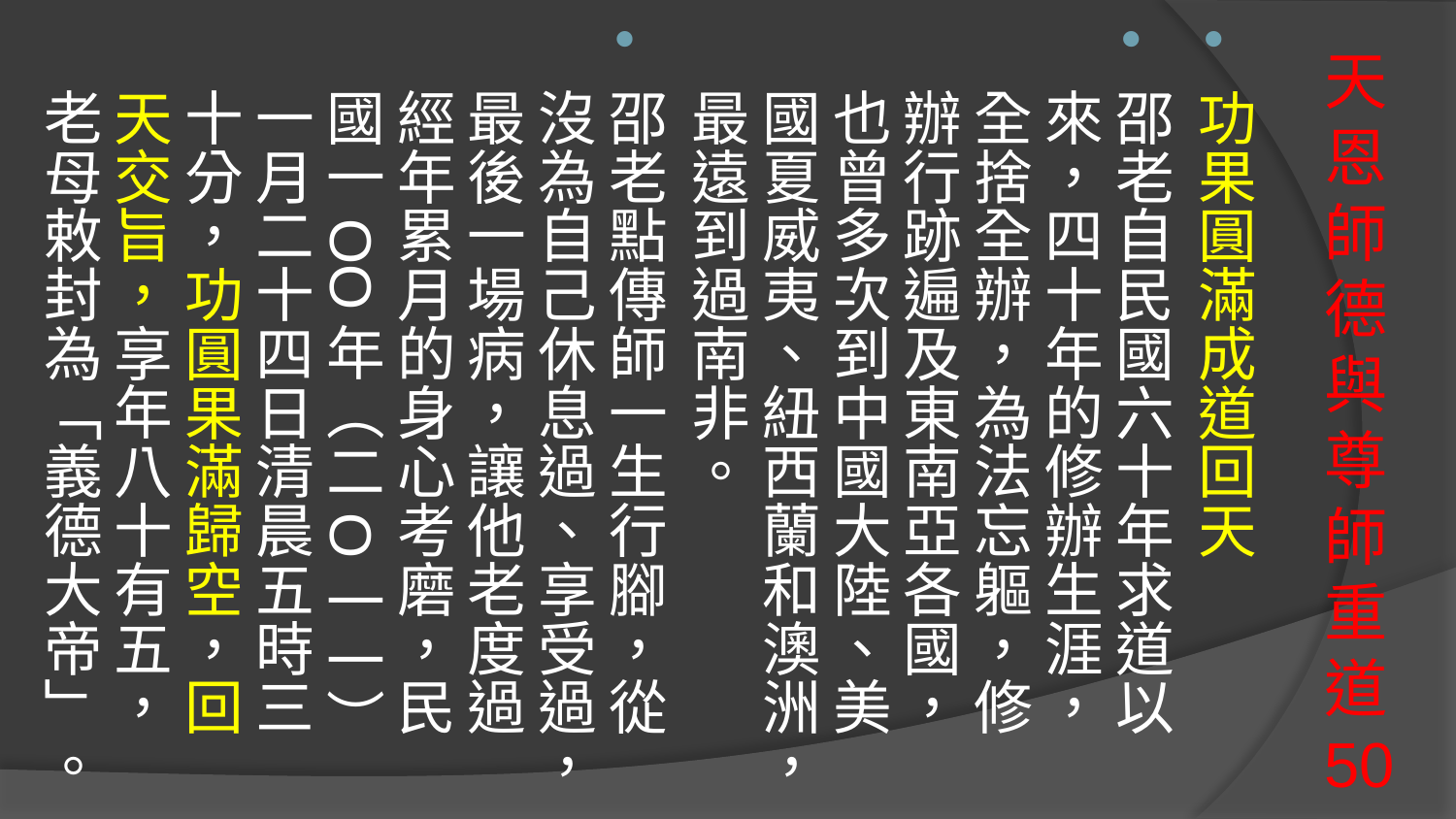

功果圓滿成道回天
邵老自民國六十年求道以來，四十年的修辦生涯，全捨全辦，為法忘軀，修辦行跡遍及東南亞各國，也曾多次到中國大陸、美國夏威夷、紐西蘭和澳洲，最遠到過南非。
邵老點傳師一生行腳，從沒為自己休息過、享受過，最後一場病，讓他老度過經年累月的身心考磨，民國一OO年（二O一一）一月二十四日清晨五時三十分，功圓果滿歸空，回天交旨，享年八十有五，老母敕封為「義德大帝」。
# 天恩師德與尊師重道 50